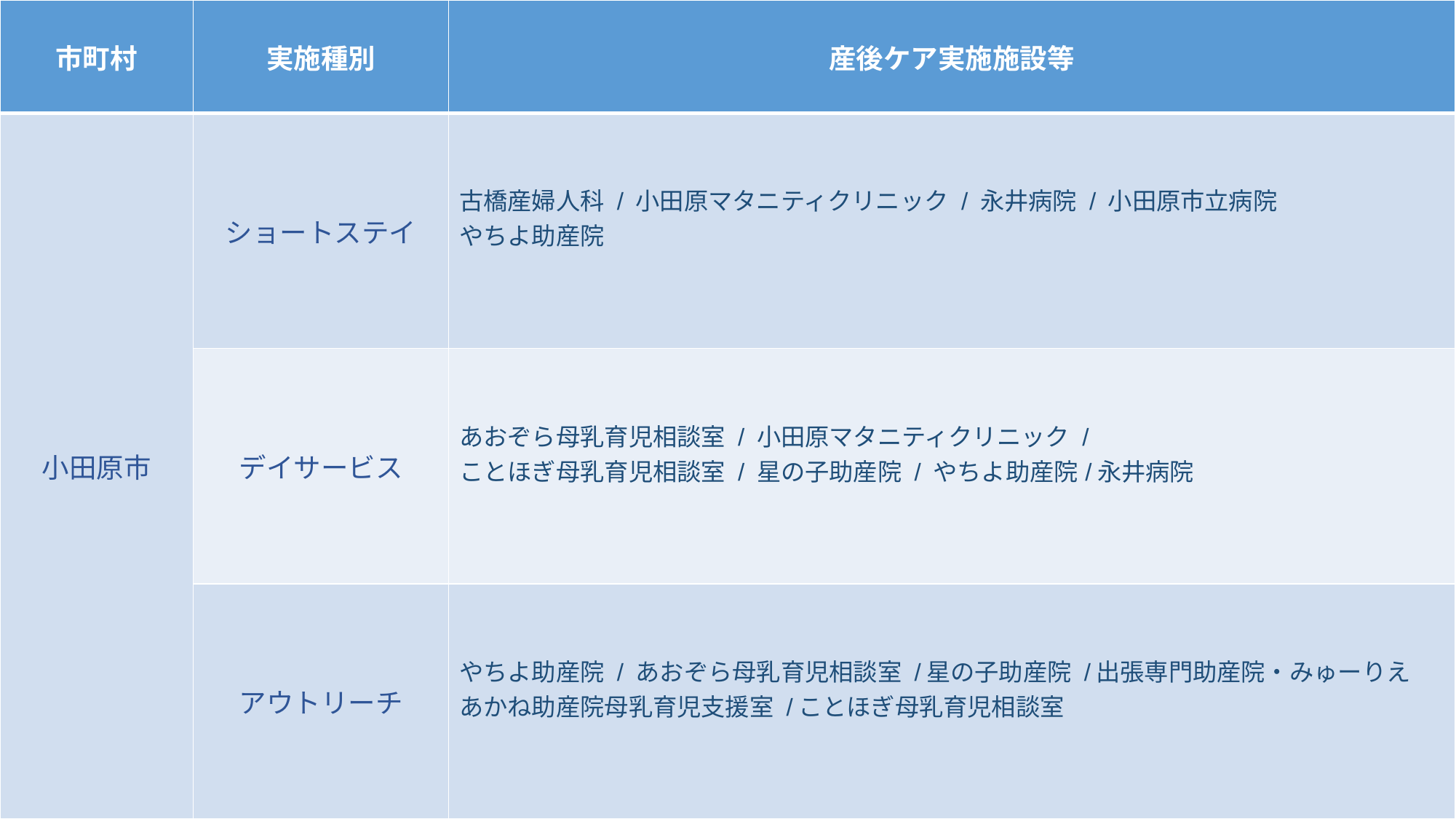

| 市町村 | 実施種別 | 産後ケア実施施設等 |
| --- | --- | --- |
| 小田原市 | ショートステイ | 古橋産婦人科 / 小田原マタニティクリニック / 永井病院 / 小田原市立病院 やちよ助産院 |
|  | デイサービス | あおぞら母乳育児相談室 / 小田原マタニティクリニック / ことほぎ母乳育児相談室 / 星の子助産院 / やちよ助産院/永井病院 |
|  | アウトリーチ | やちよ助産院 / あおぞら母乳育児相談室 /星の子助産院 /出張専門助産院・みゅーりえ あかね助産院母乳育児支援室 /ことほぎ母乳育児相談室 |